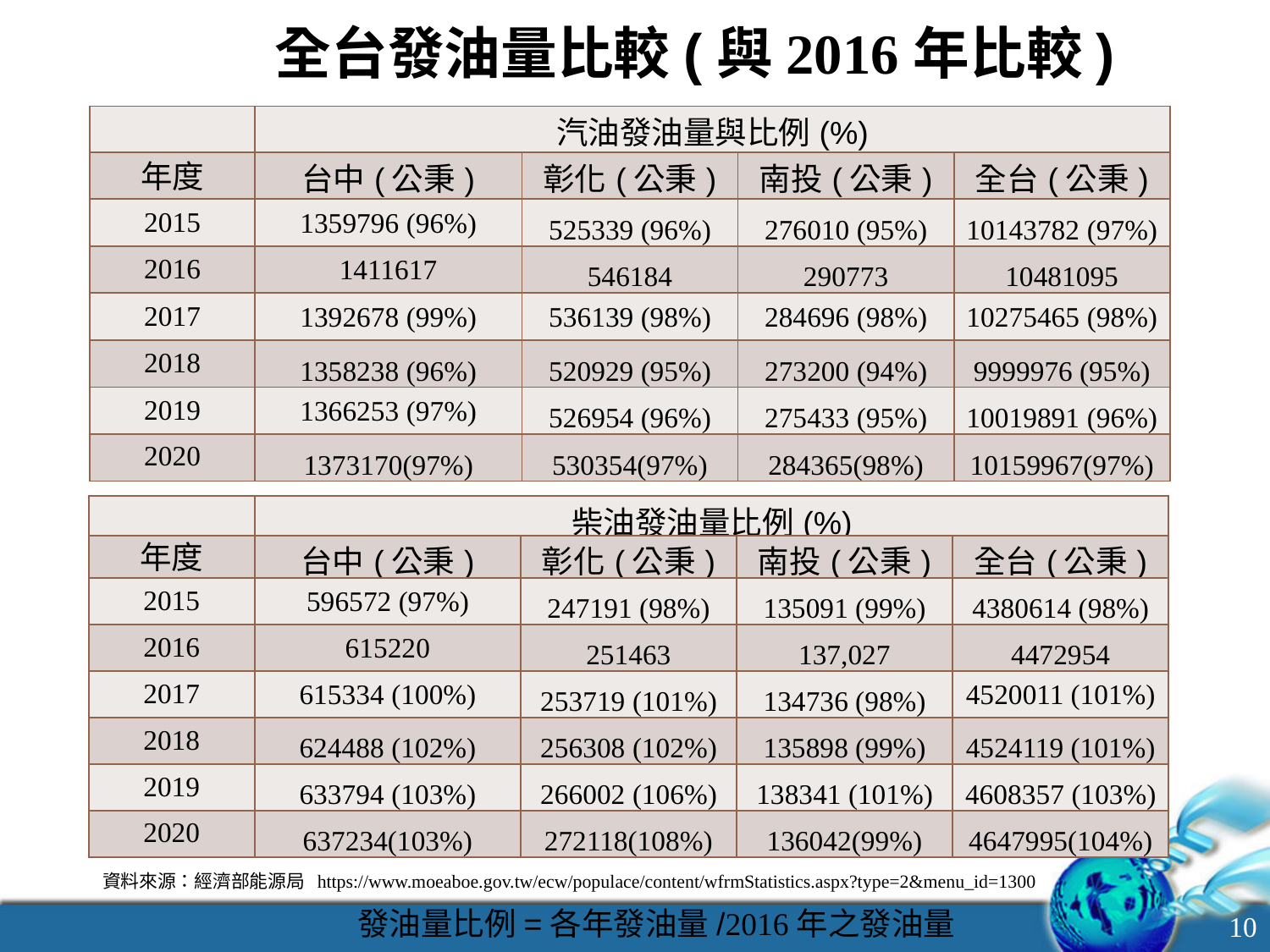

全台發油量比較(與2016年比較)
|  | 汽油發油量與比例(%) |  |  |  |
| --- | --- | --- | --- | --- |
| 年度 | 台中(公秉) | 彰化(公秉) | 南投(公秉) | 全台(公秉) |
| 2015 | 1359796 (96%) | 525339 (96%) | 276010 (95%) | 10143782 (97%) |
| 2016 | 1411617 | 546184 | 290773 | 10481095 |
| 2017 | 1392678 (99%) | 536139 (98%) | 284696 (98%) | 10275465 (98%) |
| 2018 | 1358238 (96%) | 520929 (95%) | 273200 (94%) | 9999976 (95%) |
| 2019 | 1366253 (97%) | 526954 (96%) | 275433 (95%) | 10019891 (96%) |
| 2020 | 1373170(97%) | 530354(97%) | 284365(98%) | 10159967(97%) |
|  | 柴油發油量比例(%) |  |  |  |
| --- | --- | --- | --- | --- |
| 年度 | 台中(公秉) | 彰化(公秉) | 南投(公秉) | 全台(公秉) |
| 2015 | 596572 (97%) | 247191 (98%) | 135091 (99%) | 4380614 (98%) |
| 2016 | 615220 | 251463 | 137,027 | 4472954 |
| 2017 | 615334 (100%) | 253719 (101%) | 134736 (98%) | 4520011 (101%) |
| 2018 | 624488 (102%) | 256308 (102%) | 135898 (99%) | 4524119 (101%) |
| 2019 | 633794 (103%) | 266002 (106%) | 138341 (101%) | 4608357 (103%) |
| 2020 | 637234(103%) | 272118(108%) | 136042(99%) | 4647995(104%) |
資料來源：經濟部能源局  https://www.moeaboe.gov.tw/ecw/populace/content/wfrmStatistics.aspx?type=2&menu_id=1300

發油量比例=各年發油量/2016年之發油量
10